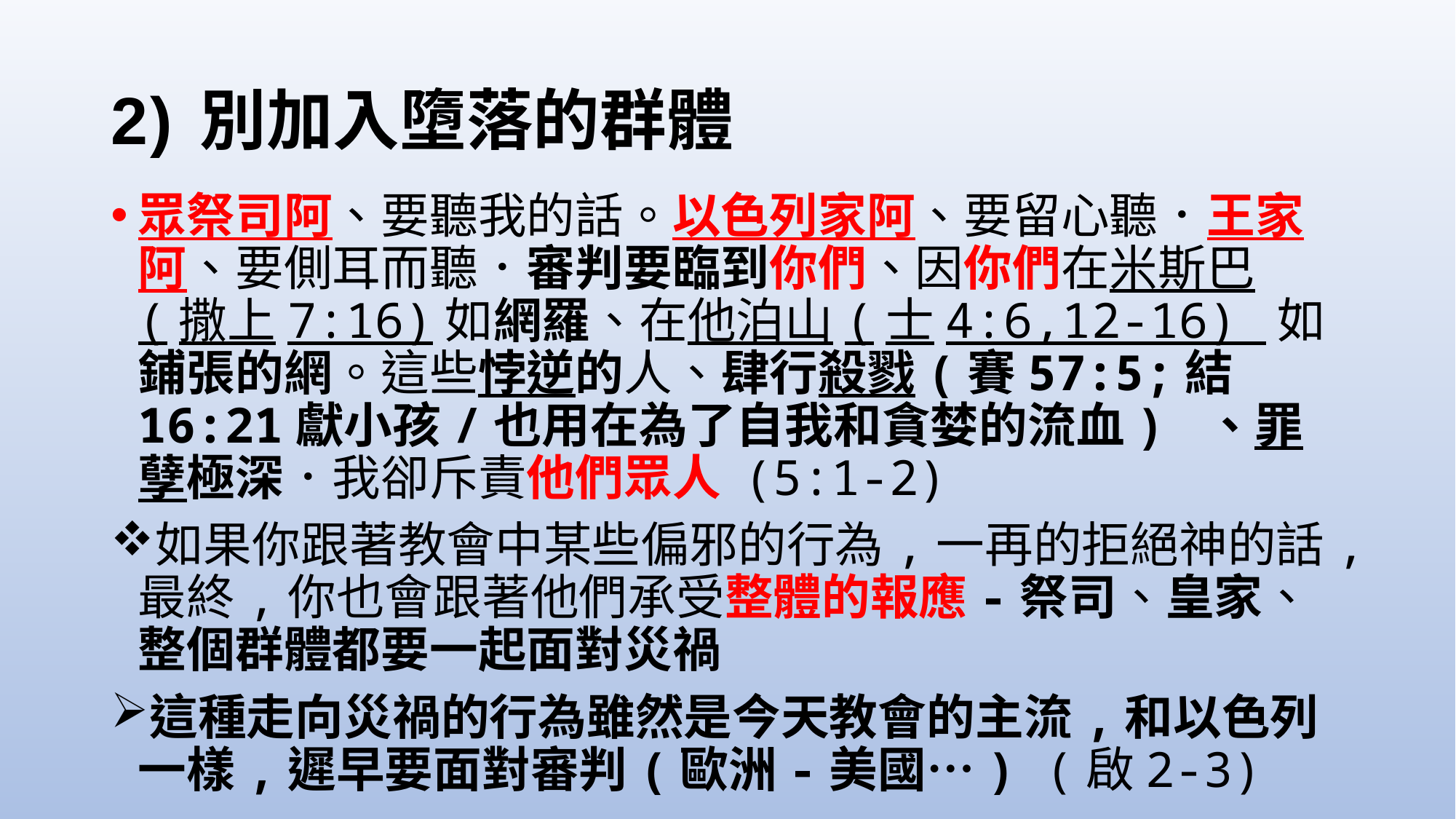

# 別加入墮落的群體
眾祭司阿、要聽我的話。以色列家阿、要留心聽．王家阿、要側耳而聽．審判要臨到你們、因你們在米斯巴(撒上7:16)如網羅、在他泊山(士4:6,12-16) 如鋪張的網。這些悖逆的人、肆行殺戮(賽57:5;結16:21獻小孩/也用在為了自我和貪婪的流血) 、罪孽極深．我卻斥責他們眾人 (5:1-2)
如果你跟著教會中某些偏邪的行為,一再的拒絕神的話,最終,你也會跟著他們承受整體的報應-祭司、皇家、整個群體都要一起面對災禍
這種走向災禍的行為雖然是今天教會的主流,和以色列一樣,遲早要面對審判(歐洲-美國…) (啟2-3)